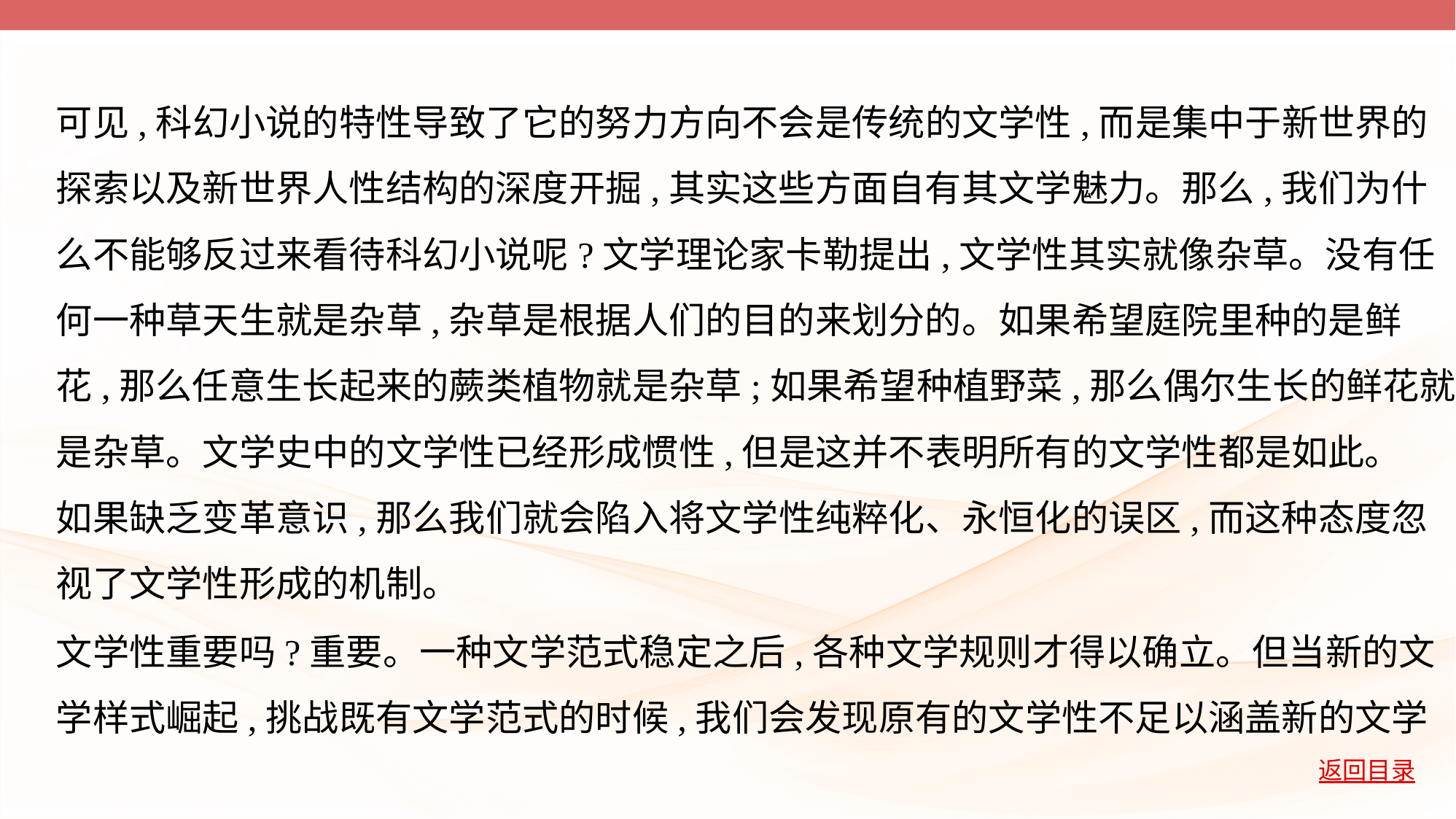

可见,科幻小说的特性导致了它的努力方向不会是传统的文学性,而是集中于新世界的
探索以及新世界人性结构的深度开掘,其实这些方面自有其文学魅力。那么,我们为什
么不能够反过来看待科幻小说呢?文学理论家卡勒提出,文学性其实就像杂草。没有任
何一种草天生就是杂草,杂草是根据人们的目的来划分的。如果希望庭院里种的是鲜
花,那么任意生长起来的蕨类植物就是杂草;如果希望种植野菜,那么偶尔生长的鲜花就
是杂草。文学史中的文学性已经形成惯性,但是这并不表明所有的文学性都是如此。
如果缺乏变革意识,那么我们就会陷入将文学性纯粹化、永恒化的误区,而这种态度忽
视了文学性形成的机制。
文学性重要吗?重要。一种文学范式稳定之后,各种文学规则才得以确立。但当新的文
学样式崛起,挑战既有文学范式的时候,我们会发现原有的文学性不足以涵盖新的文学